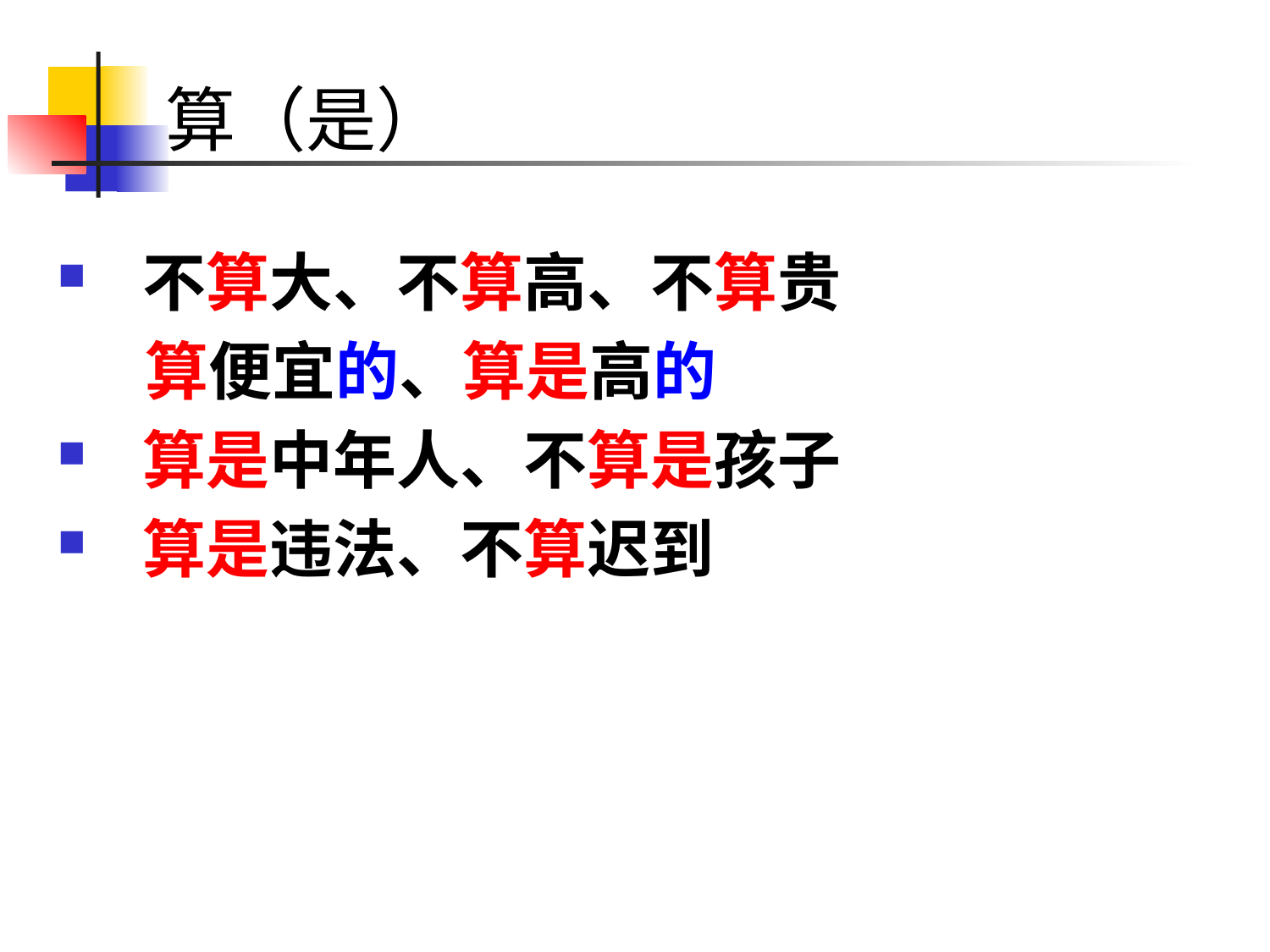

# 算（是）
不算大、不算高、不算贵
     算便宜的、算是高的
算是中年人、不算是孩子
算是违法、不算迟到